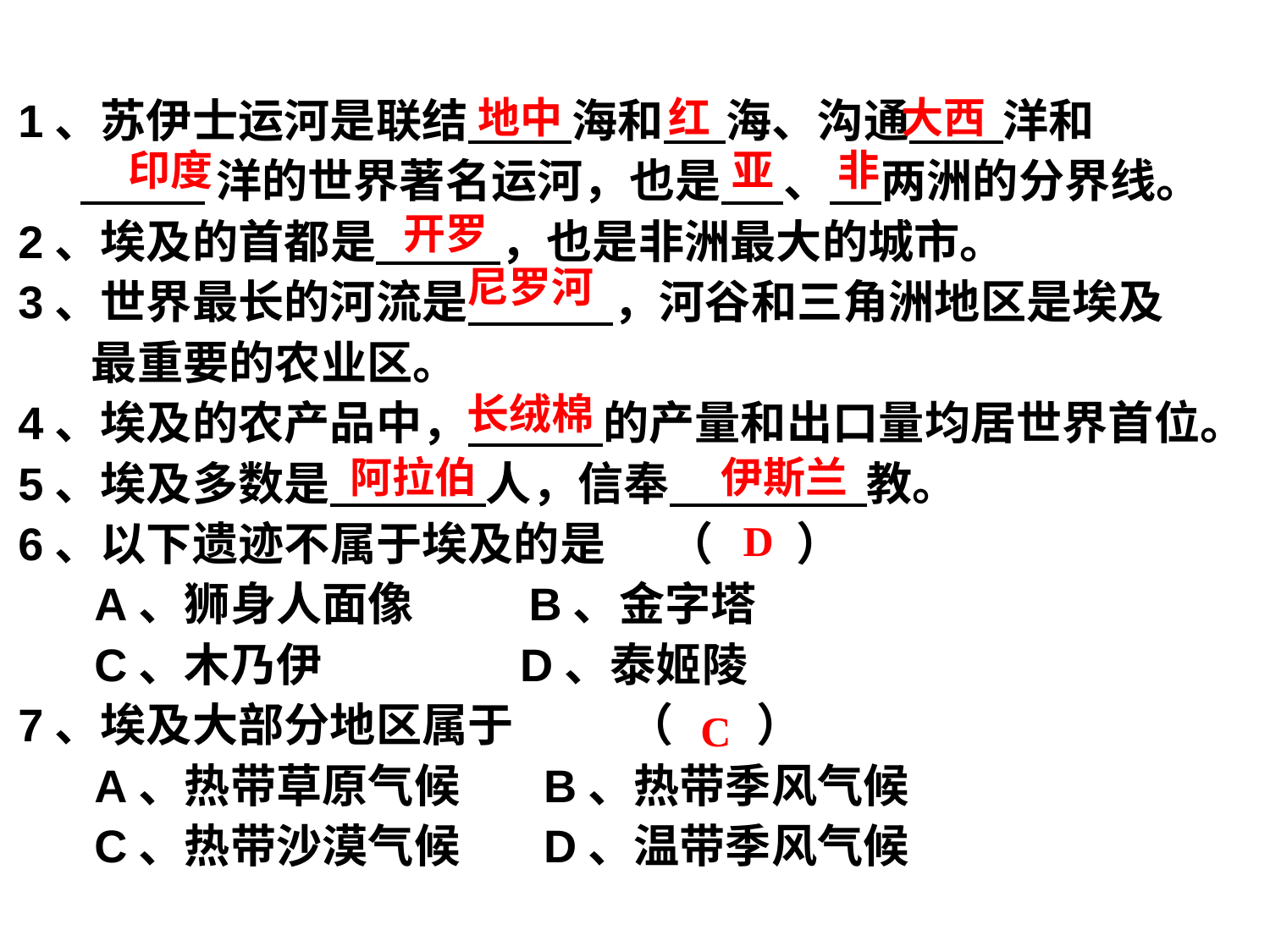

1、苏伊士运河是联结          海和      海、沟通         洋和
                  洋的世界著名运河，也是      、     两洲的分界线。
2、埃及的首都是            ，也是非洲最大的城市。
3、世界最长的河流是              ，河谷和三角洲地区是埃及
      最重要的农业区。
4、埃及的农产品中，             的产量和出口量均居世界首位。
5、埃及多数是               人，信奉                   教。
6、以下遗迹不属于埃及的是      （        ）
      A、狮身人面像          B、金字塔
      C、木乃伊                  D、泰姬陵
7、埃及大部分地区属于           （        ）
      A、热带草原气候       B、热带季风气候
      C、热带沙漠气候       D、温带季风气候
地中
红
大西
印度
亚
非
开罗
尼罗河
长绒棉
阿拉伯
伊斯兰
D
C